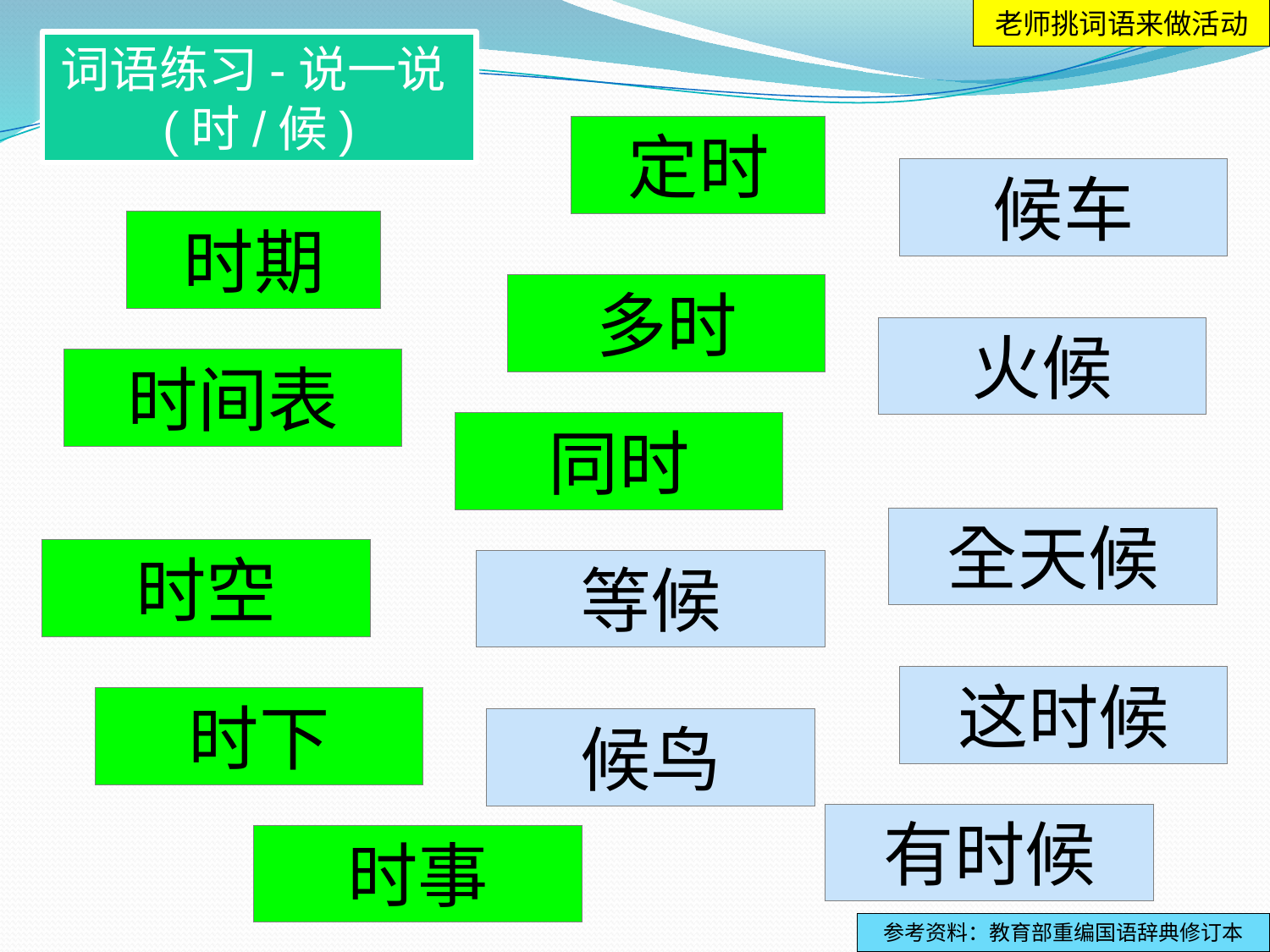

老师挑词语来做活动
词语练习-说一说(时/候)
定时
候车
时期
多时
火候
时间表
同时
全天候
时空
等候
这时候
时下
候鸟
有时候
时事
参考资料：教育部重编国语辞典修订本